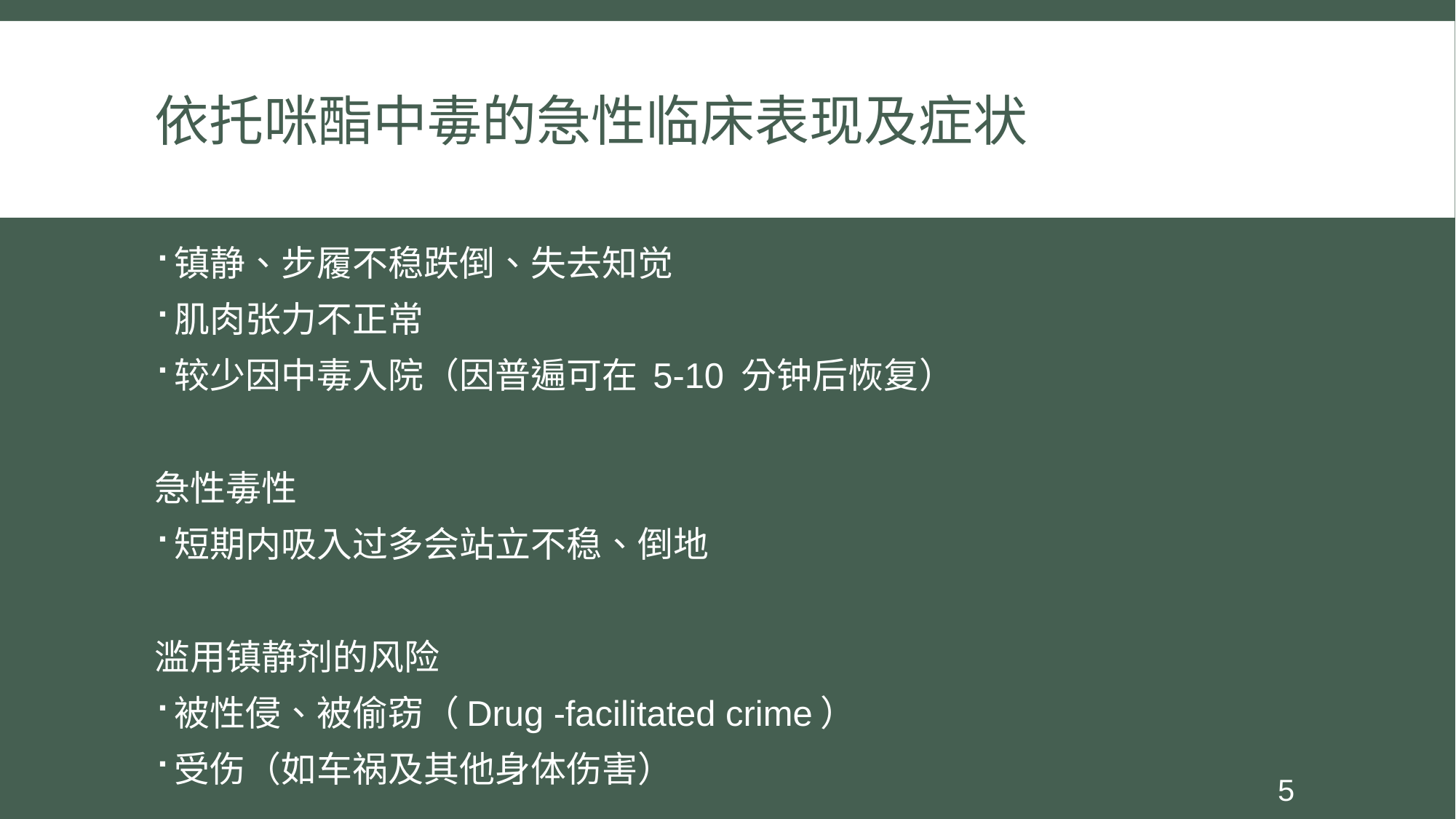

# 依托咪酯中毒的急性临床表现及症状
镇静、步履不稳跌倒、失去知觉
肌肉张力不正常
较少因中毒入院（因普遍可在 5-10 分钟后恢复）

急性毒性
短期内吸入过多会站立不稳、倒地

滥用镇静剂的风险
被性侵、被偷窃（Drug -facilitated crime）
受伤（如车祸及其他身体伤害）
5